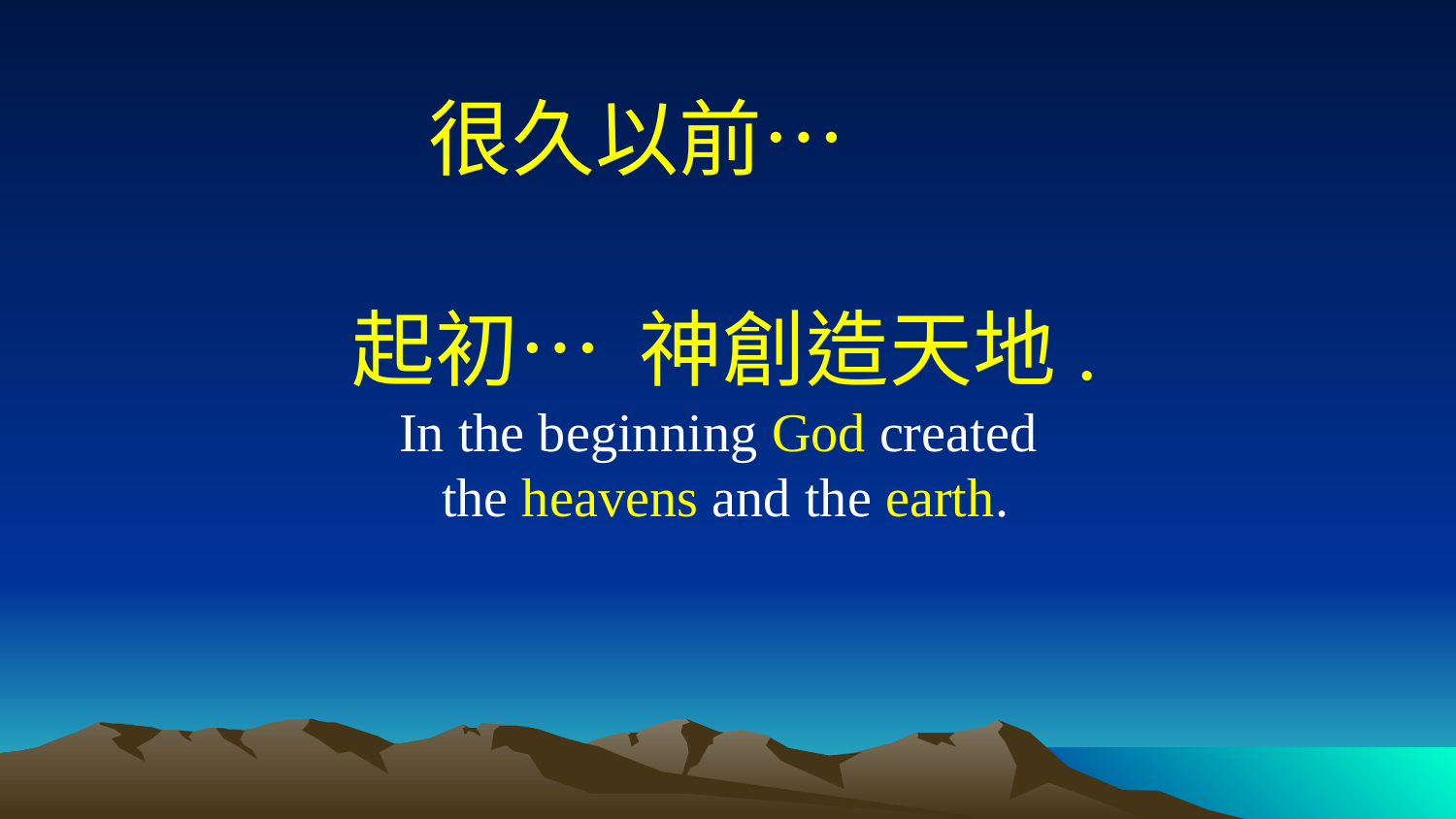

# 很久以前…
起初…  神創造天地.
In the beginning God created
the heavens and the earth.